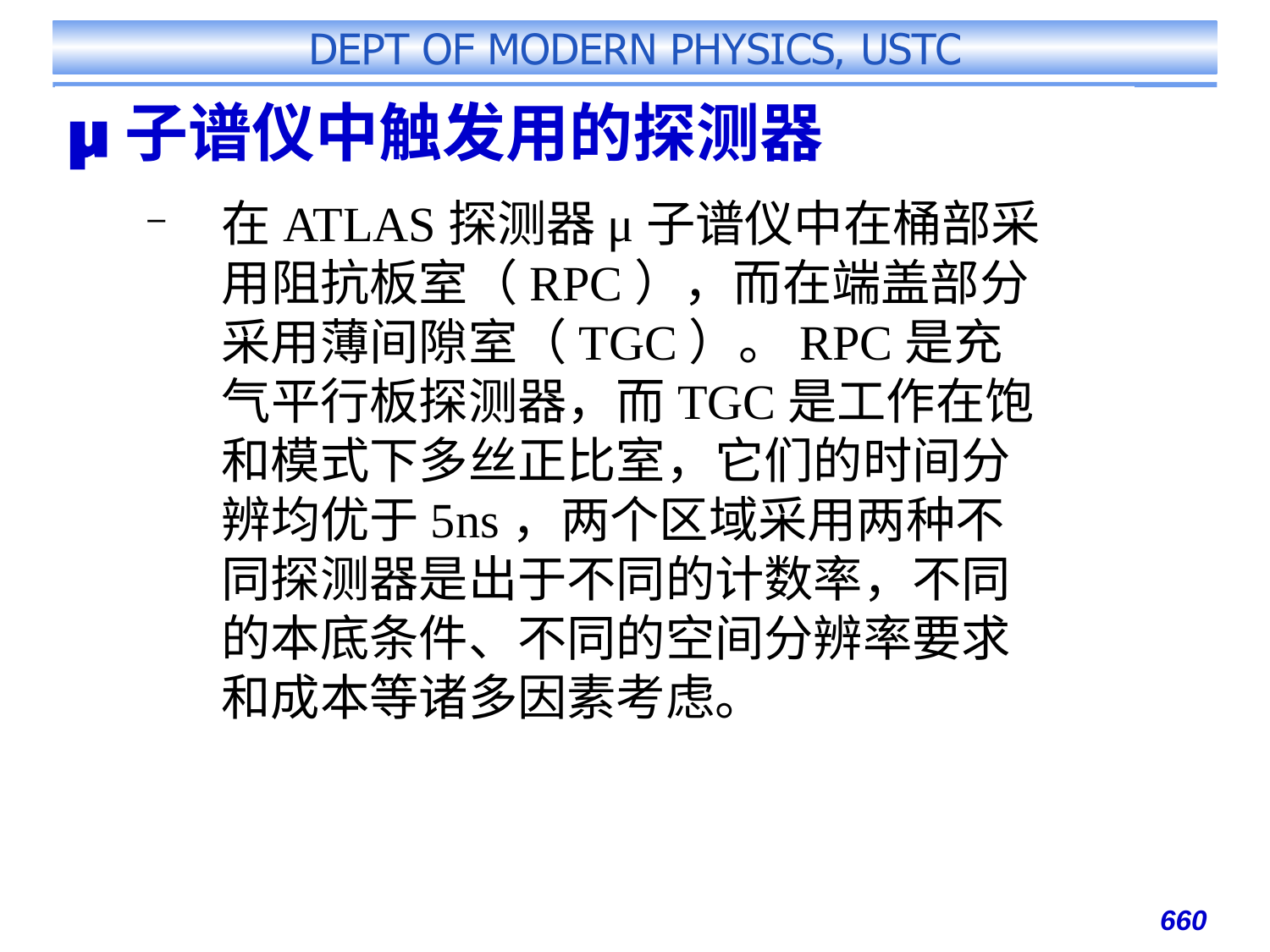

# μ子谱仪中触发用的探测器
在ATLAS探测器μ子谱仪中在桶部采用阻抗板室（RPC），而在端盖部分采用薄间隙室（TGC）。RPC是充气平行板探测器，而TGC是工作在饱和模式下多丝正比室，它们的时间分辨均优于5ns，两个区域采用两种不同探测器是出于不同的计数率，不同的本底条件、不同的空间分辨率要求和成本等诸多因素考虑。
660